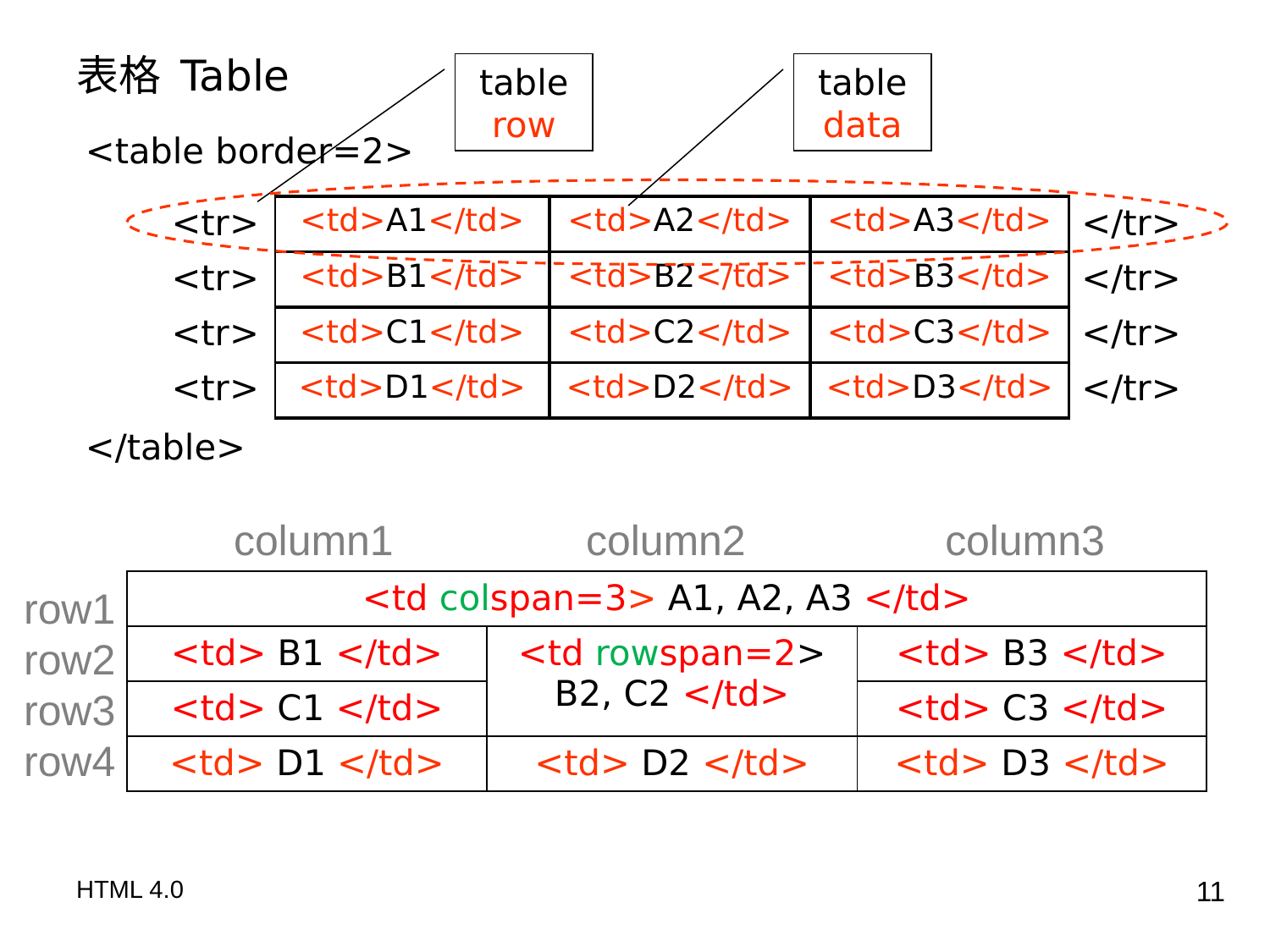

表格 Table
table row
table data
<table border=2>

</table>

| <tr> |
| --- |
| <tr> |
| <tr> |
| <tr> |
| A1 | A2 | A3 |
| --- | --- | --- |
| B1 | B2 | B3 |
| C1 | C2 | C3 |
| D1 | D2 | D3 |
| <td>A1</td> | <td>A2</td> | <td>A3</td> |
| --- | --- | --- |
| <td>B1</td> | <td>B2</td> | <td>B3</td> |
| <td>C1</td> | <td>C2</td> | <td>C3</td> |
| <td>D1</td> | <td>D2</td> | <td>D3</td> |
| </tr> |
| --- |
| </tr> |
| </tr> |
| </tr> |
column1
column2
column3
| <td colspan=3> A1, A2, A3 </td> |  |  |
| --- | --- | --- |
| <td> B1 </td> | <td rowspan=2> B2, C2 </td> | <td> B3 </td> |
| <td> C1 </td> |  | <td> C3 </td> |
| <td> D1 </td> | <td> D2 </td> | <td> D3 </td> |
row1
row2
row3
row4
HTML 4.0
11